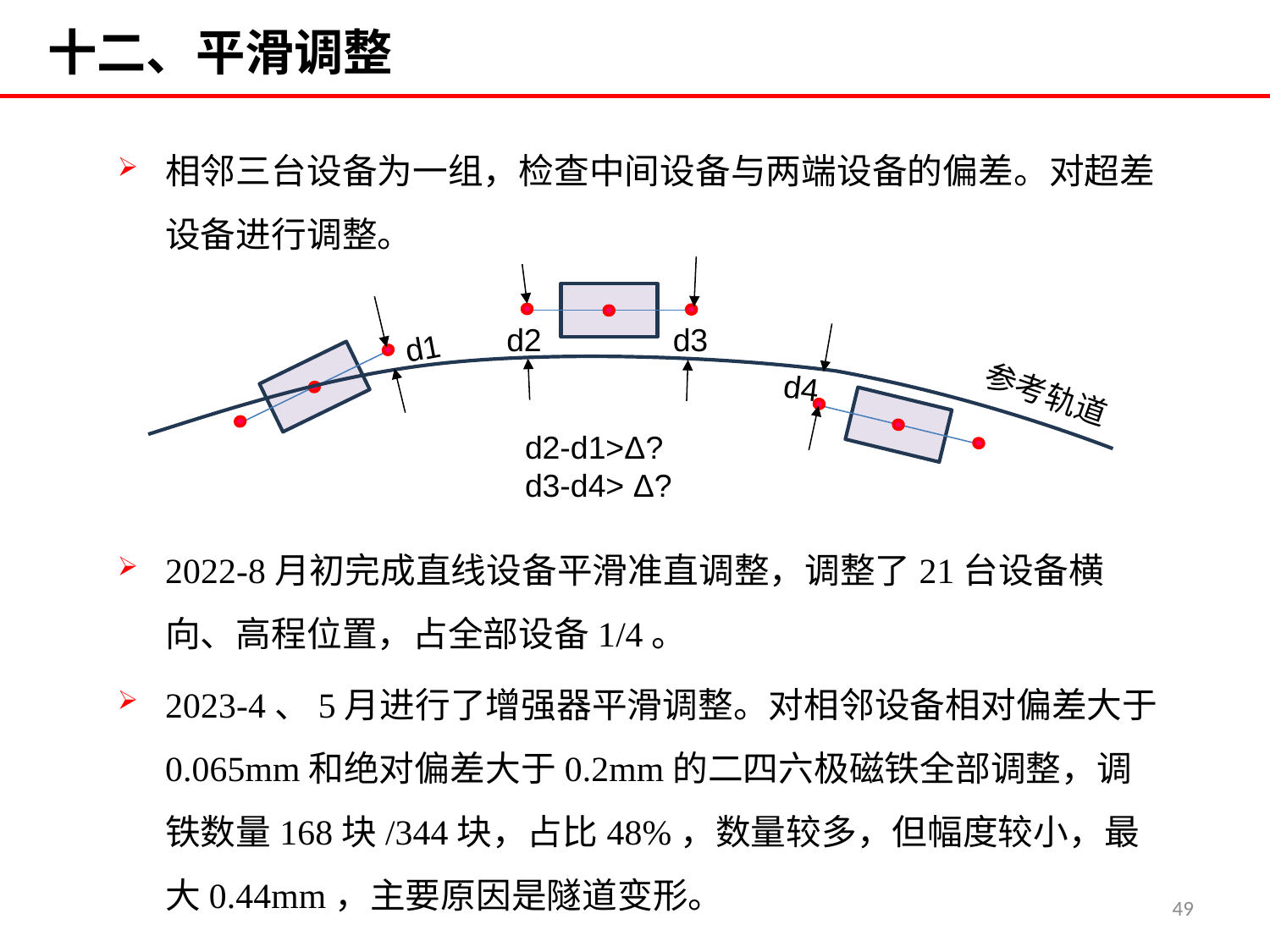

# 十二、平滑调整
相邻三台设备为一组，检查中间设备与两端设备的偏差。对超差设备进行调整。

d2
d3
d1

d4
参考轨道

d2-d1>Δ?
d3-d4> Δ?
2022-8月初完成直线设备平滑准直调整，调整了21台设备横向、高程位置，占全部设备1/4。
2023-4、5月进行了增强器平滑调整。对相邻设备相对偏差大于0.065mm和绝对偏差大于0.2mm的二四六极磁铁全部调整，调铁数量168块/344块，占比48%，数量较多，但幅度较小，最大0.44mm，主要原因是隧道变形。

49